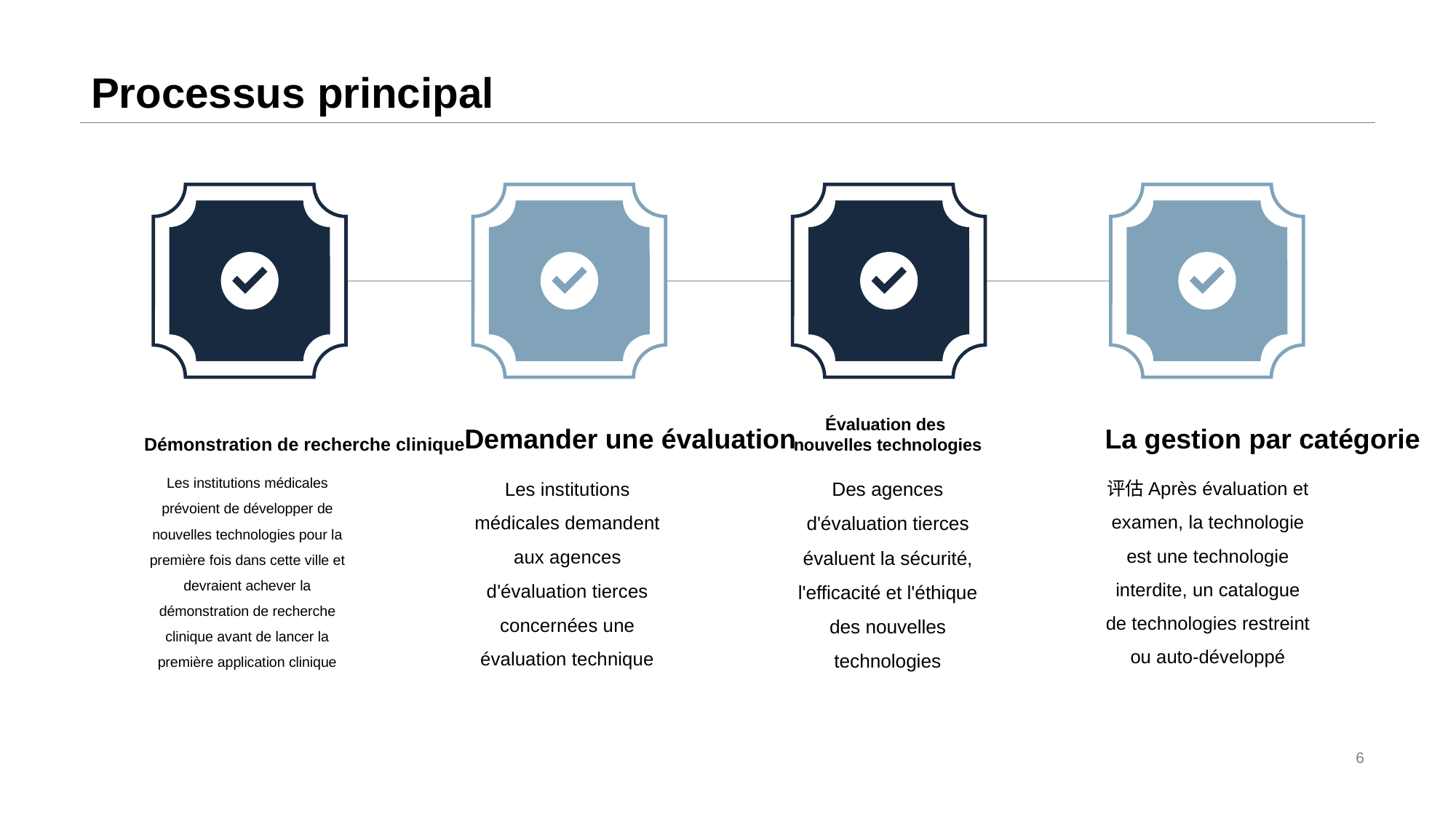

# Processus principal

Démonstration de recherche clinique
Les institutions médicales prévoient de développer de nouvelles technologies pour la première fois dans cette ville et devraient achever la démonstration de recherche clinique avant de lancer la première application clinique
Demander une évaluation
Les institutions médicales demandent aux agences d'évaluation tierces concernées une évaluation technique
Évaluation des
nouvelles technologies
Des agences d'évaluation tierces évaluent la sécurité, l'efficacité et l'éthique des nouvelles technologies
La gestion par catégorie
评估Après évaluation et examen, la technologie est une technologie interdite, un catalogue de technologies restreint ou auto-développé
6